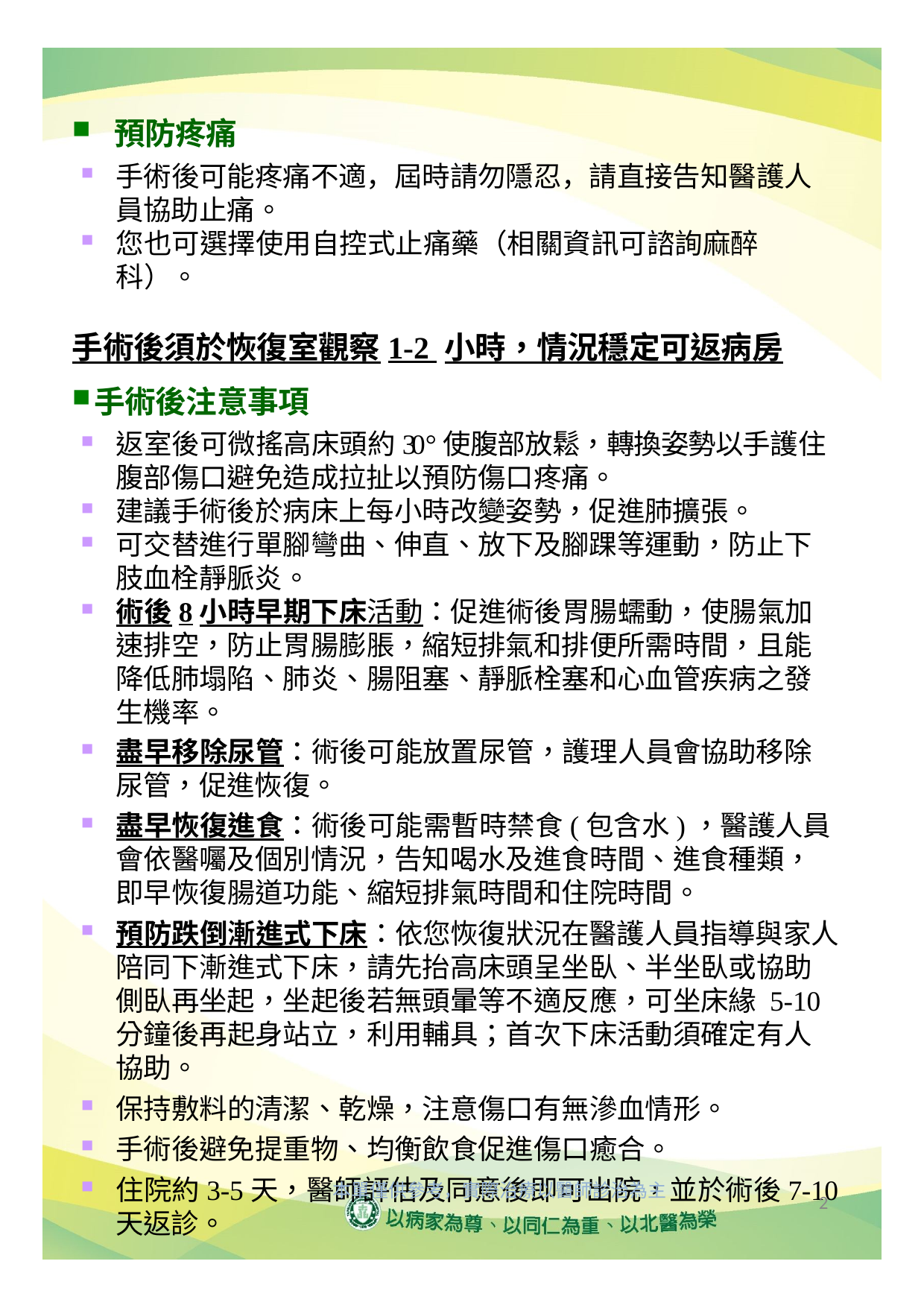

預防疼痛
手術後可能疼痛不適，屆時請勿隱忍，請直接告知醫護人員協助止痛。
您也可選擇使用自控式止痛藥（相關資訊可諮詢麻醉科）。

手術後須於恢復室觀察1-2 小時，情況穩定可返病房
手術後注意事項
返室後可微搖高床頭約30°使腹部放鬆，轉換姿勢以手護住腹部傷口避免造成拉扯以預防傷口疼痛。
建議手術後於病床上每小時改變姿勢，促進肺擴張。
可交替進行單腳彎曲、伸直、放下及腳踝等運動，防止下肢血栓靜脈炎。
術後8小時早期下床活動：促進術後胃腸蠕動，使腸氣加速排空，防止胃腸膨脹，縮短排氣和排便所需時間，且能降低肺塌陷、肺炎、腸阻塞、靜脈栓塞和心血管疾病之發生機率。
盡早移除尿管：術後可能放置尿管，護理人員會協助移除尿管，促進恢復。
盡早恢復進食：術後可能需暫時禁食(包含水)，醫護人員會依醫囑及個別情況，告知喝水及進食時間、進食種類， 即早恢復腸道功能、縮短排氣時間和住院時間。
預防跌倒漸進式下床：依您恢復狀況在醫護人員指導與家人陪同下漸進式下床，請先抬高床頭呈坐臥、半坐臥或協助側臥再坐起，坐起後若無頭暈等不適反應，可坐床緣 5-10分鐘後再起身站立，利用輔具；首次下床活動須確定有人協助。
保持敷料的清潔、乾燥，注意傷口有無滲血情形。
手術後避免提重物、均衡飲食促進傷口癒合。
住院約3-5天，醫師評估及同意後即可出院，並於術後7-10天返診。
本單僅供參考，實際治療以醫師診治為主
2